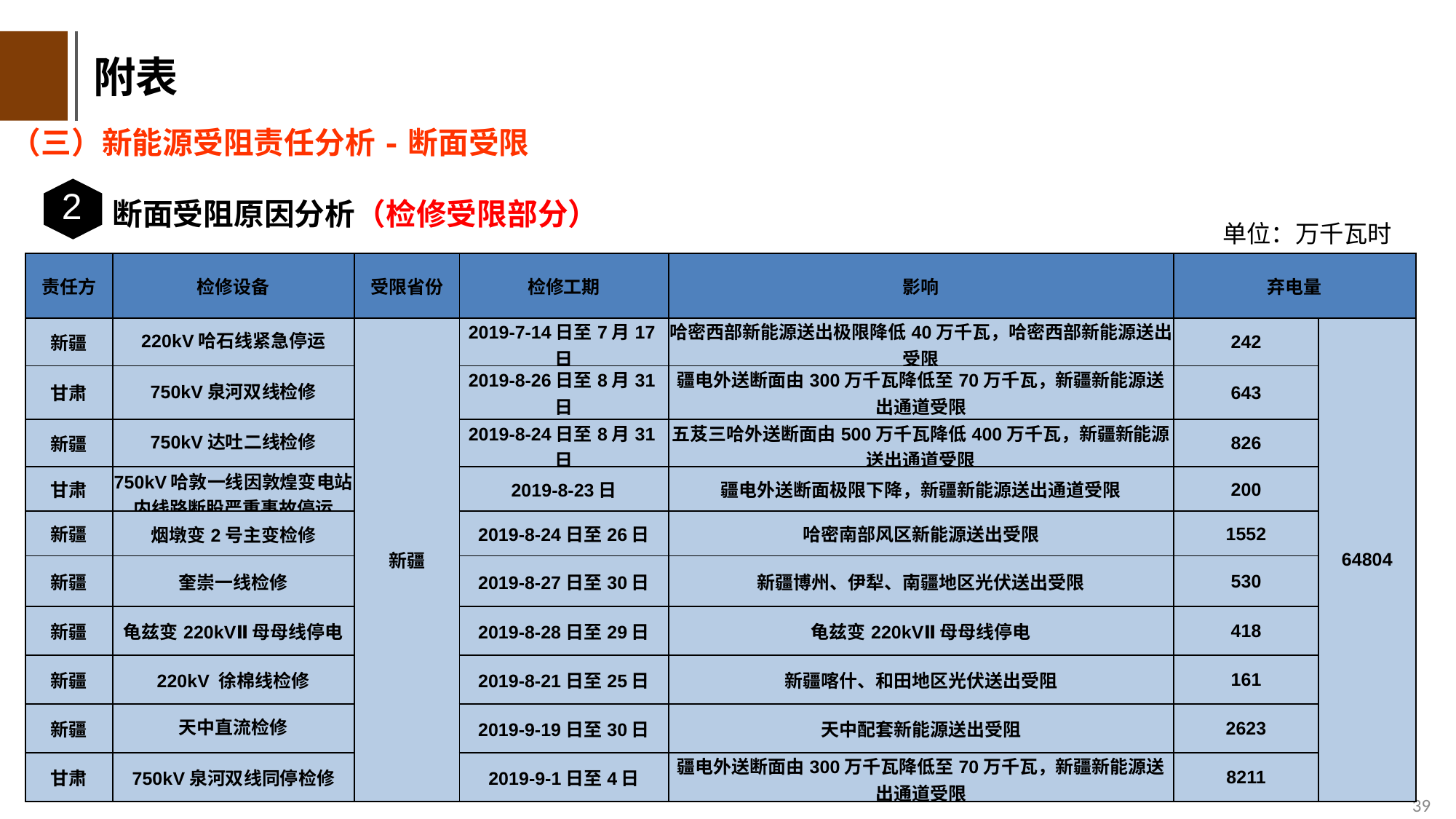

附表
（三）新能源受阻责任分析-断面受限
2

断面受阻原因分析（检修受限部分）
单位：万千瓦时
| 责任方 | 检修设备 | 受限省份 | 检修工期 | 影响 | 弃电量 |  |
| --- | --- | --- | --- | --- | --- | --- |
| 新疆 | 220kV哈石线紧急停运 | 新疆 | 2019-7-14日至7月17日 | 哈密西部新能源送出极限降低40万千瓦，哈密西部新能源送出受限 | 242 | 64804 |
| 甘肃 | 750kV泉河双线检修 |  | 2019-8-26日至8月31日 | 疆电外送断面由300万千瓦降低至70万千瓦，新疆新能源送出通道受限 | 643 |  |
| 新疆 | 750kV达吐二线检修 |  | 2019-8-24日至8月31日 | 五芨三哈外送断面由500万千瓦降低400万千瓦，新疆新能源送出通道受限 | 826 |  |
| 甘肃 | 750kV哈敦一线因敦煌变电站内线路断股严重事故停运 |  | 2019-8-23日 | 疆电外送断面极限下降，新疆新能源送出通道受限 | 200 |  |
| 新疆 | 烟墩变2号主变检修 |  | 2019-8-24日至26日 | 哈密南部风区新能源送出受限 | 1552 |  |
| 新疆 | 奎崇一线检修 |  | 2019-8-27日至30日 | 新疆博州、伊犁、南疆地区光伏送出受限 | 530 |  |
| 新疆 | 龟兹变220kVⅡ母母线停电 |  | 2019-8-28日至29日 | 龟兹变220kVⅡ母母线停电 | 418 |  |
| 新疆 | 220kV 徐棉线检修 |  | 2019-8-21日至25日 | 新疆喀什、和田地区光伏送出受阻 | 161 |  |
| 新疆 | 天中直流检修 |  | 2019-9-19日至30日 | 天中配套新能源送出受阻 | 2623 |  |
| 甘肃 | 750kV泉河双线同停检修 |  | 2019-9-1日至4日 | 疆电外送断面由300万千瓦降低至70万千瓦，新疆新能源送出通道受限 | 8211 |  |
39